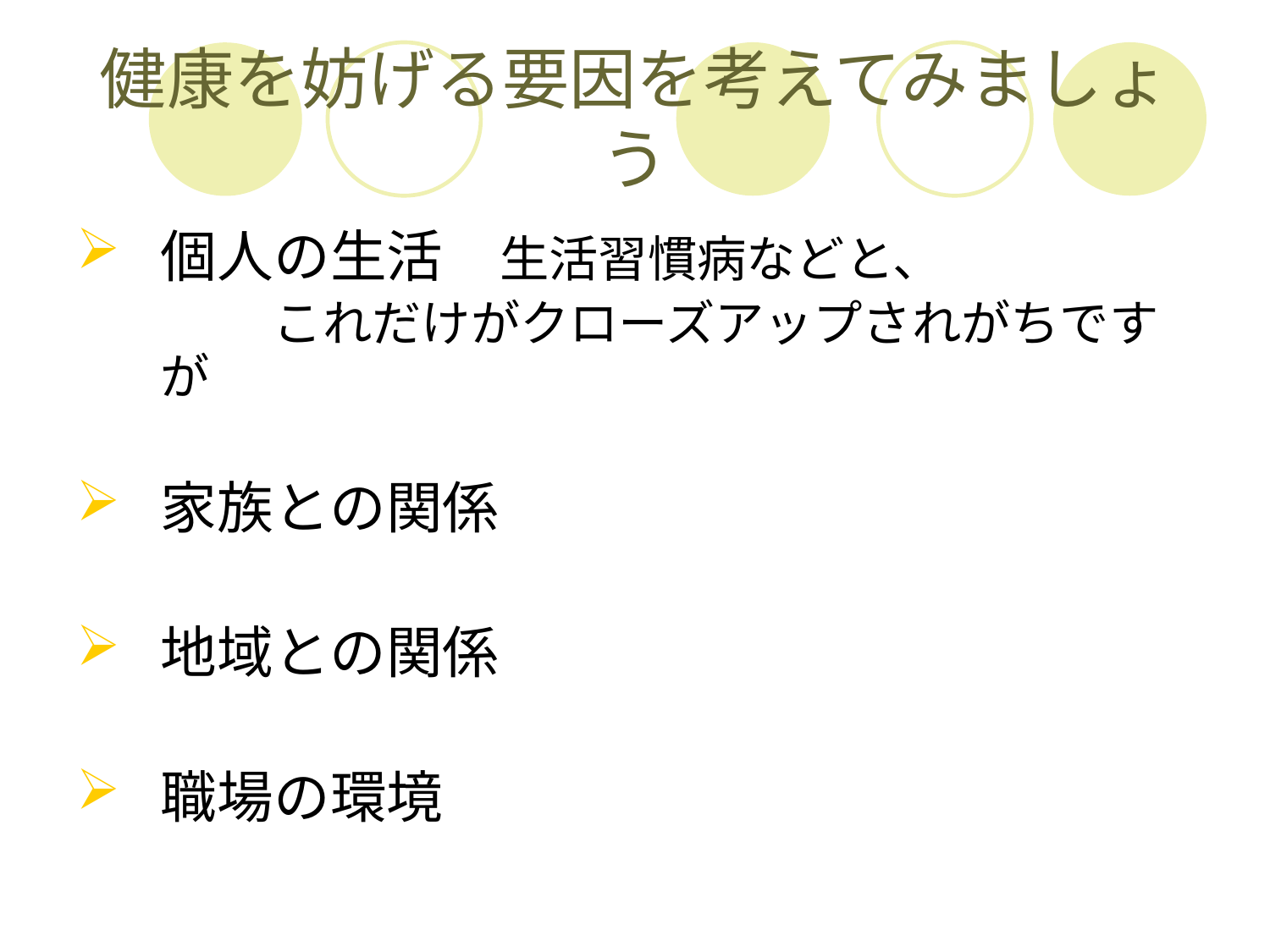

# 健康を妨げる要因を考えてみましょう
個人の生活　生活習慣病などと、
　　　　これだけがクローズアップされがちですが

家族との関係

地域との関係

職場の環境